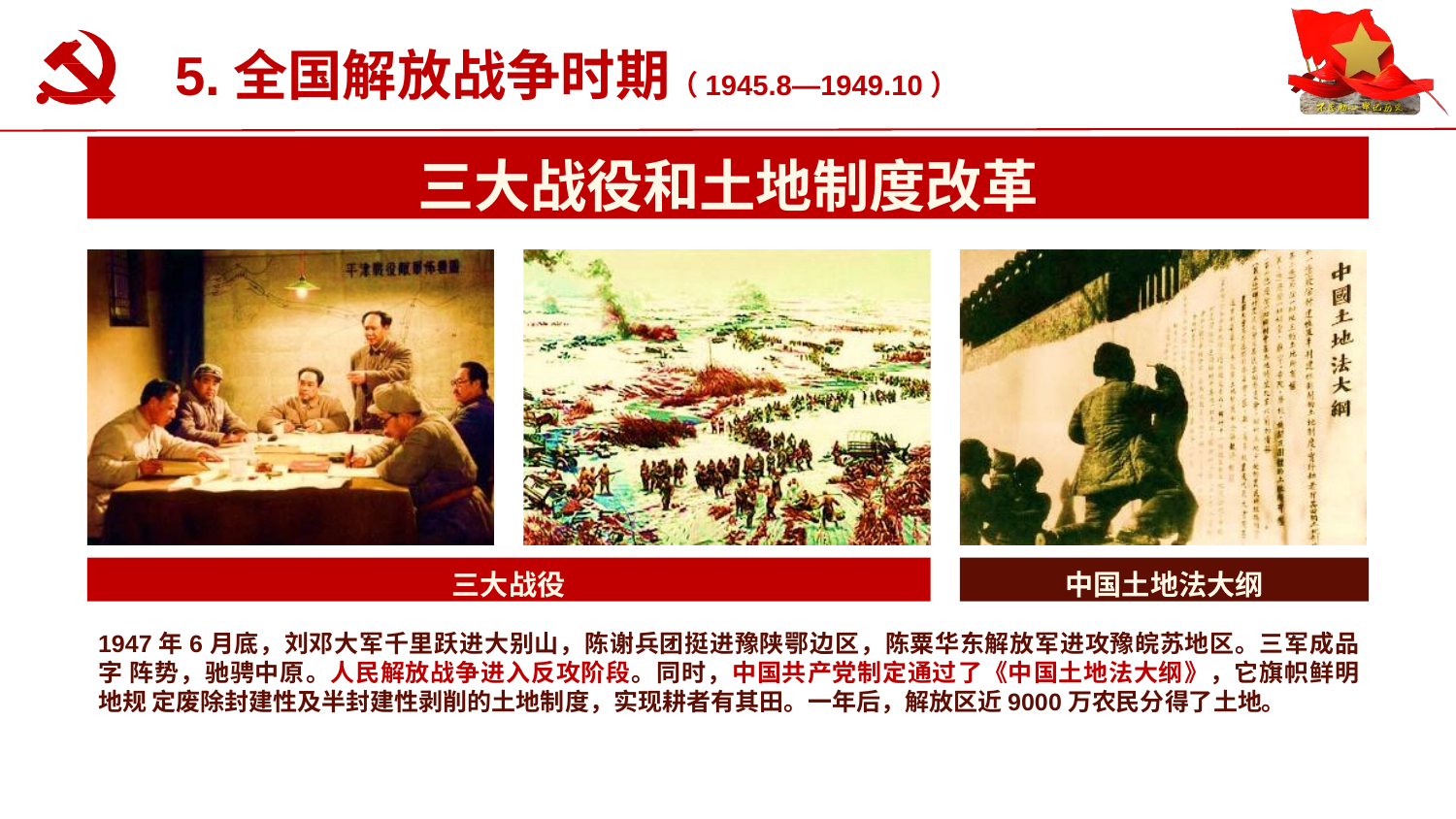

# 5.全国解放战争时期（1945.8—1949.10）
认真学习党史新中国史

三大战役和土地制度改革

三大战役
中国土地法大纲
1947年6月底，刘邓大军千里跃进大别山，陈谢兵团挺进豫陕鄂边区，陈粟华东解放军进攻豫皖苏地区。三军成品字 阵势，驰骋中原。人民解放战争进入反攻阶段。同时，中国共产党制定通过了《中国土地法大纲》，它旗帜鲜明地规 定废除封建性及半封建性剥削的土地制度，实现耕者有其田。一年后，解放区近9000万农民分得了土地。